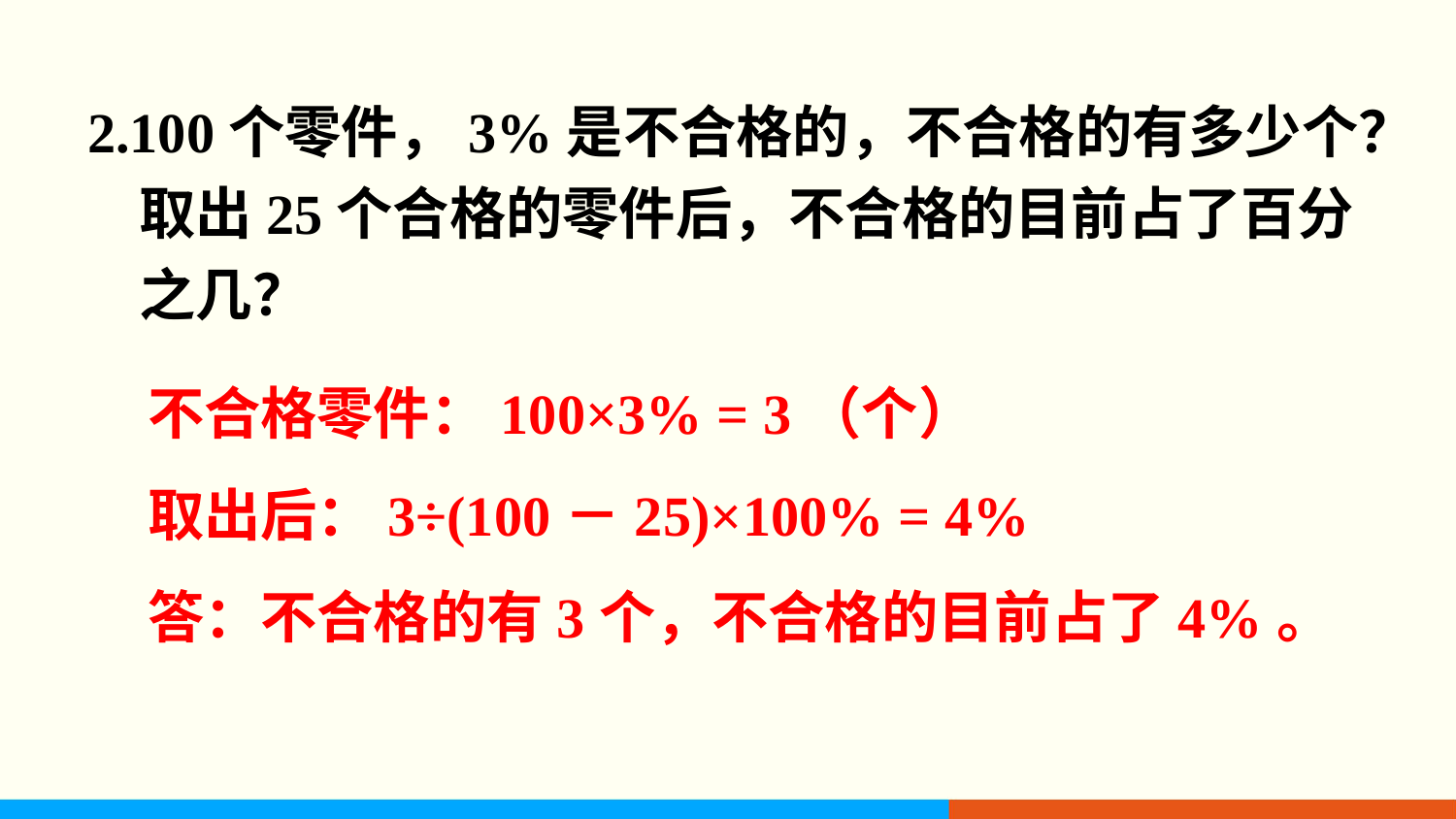

2.100个零件，3%是不合格的，不合格的有多少个？
   取出25个合格的零件后，不合格的目前占了百分
   之几？
不合格零件：100×3% = 3（个）
取出后：3÷(100－25)×100% = 4%
答：不合格的有3个，不合格的目前占了4%。